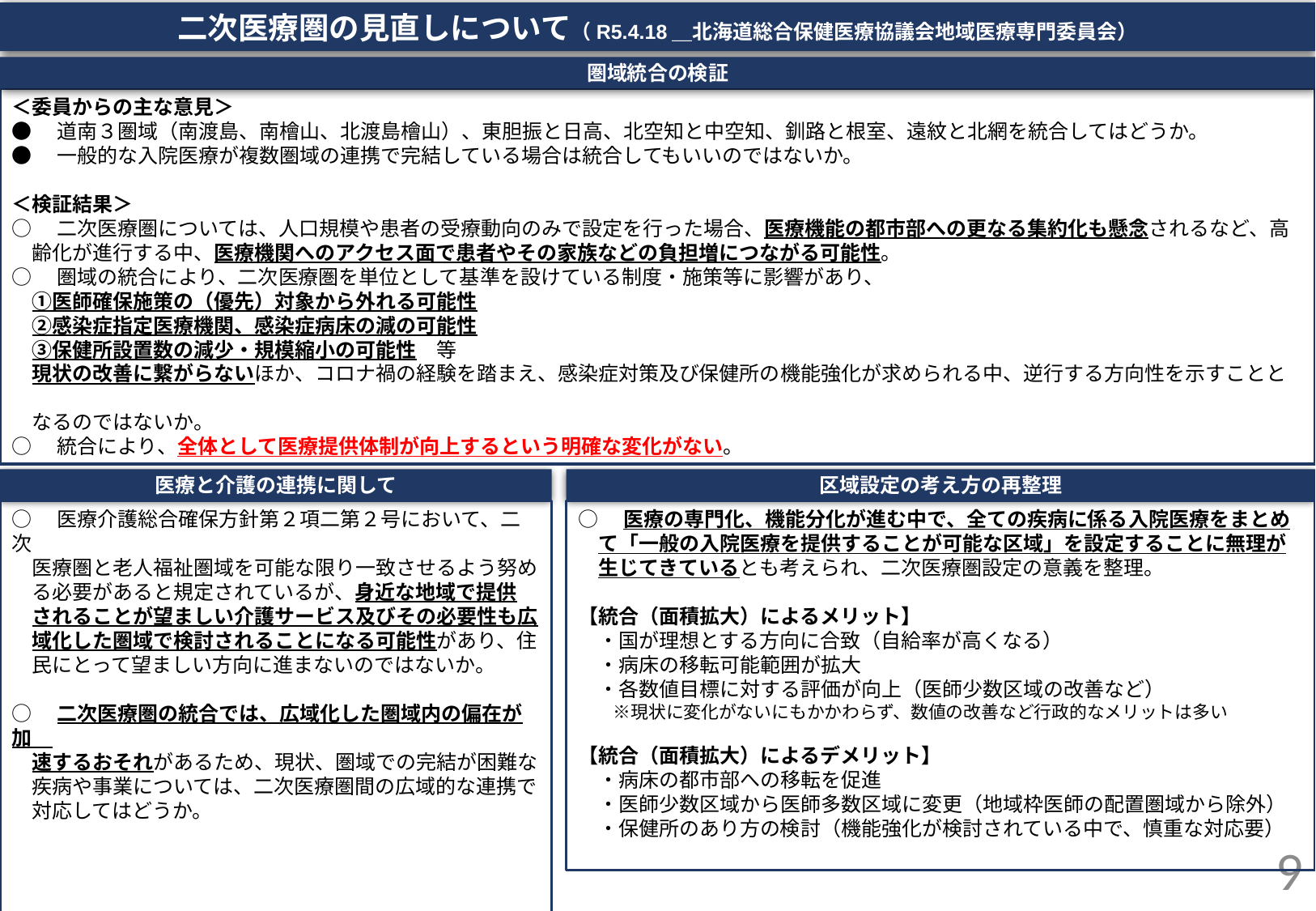

二次医療圏の見直しについて（R5.4.18＿北海道総合保健医療協議会地域医療専門委員会）
圏域統合の検証
＜委員からの主な意見＞
●　道南３圏域（南渡島、南檜山、北渡島檜山）、東胆振と日高、北空知と中空知、釧路と根室、遠紋と北網を統合してはどうか。
●　一般的な入院医療が複数圏域の連携で完結している場合は統合してもいいのではないか。

＜検証結果＞
○　二次医療圏については、人口規模や患者の受療動向のみで設定を行った場合、医療機能の都市部への更なる集約化も懸念されるなど、高
　齢化が進行する中、医療機関へのアクセス面で患者やその家族などの負担増につながる可能性。
○　圏域の統合により、二次医療圏を単位として基準を設けている制度・施策等に影響があり、
　①医師確保施策の（優先）対象から外れる可能性
　②感染症指定医療機関、感染症病床の減の可能性
　③保健所設置数の減少・規模縮小の可能性　等
　現状の改善に繋がらないほか、コロナ禍の経験を踏まえ、感染症対策及び保健所の機能強化が求められる中、逆行する方向性を示すことと
　なるのではないか。
○　統合により、全体として医療提供体制が向上するという明確な変化がない。
医療と介護の連携に関して
区域設定の考え方の再整理
○　医療介護総合確保方針第２項二第２号において、二次
　医療圏と老人福祉圏域を可能な限り一致させるよう努め
　る必要があると規定されているが、身近な地域で提供
　されることが望ましい介護サービス及びその必要性も広
　域化した圏域で検討されることになる可能性があり、住
　民にとって望ましい方向に進まないのではないか。

○　二次医療圏の統合では、広域化した圏域内の偏在が加
　速するおそれがあるため、現状、圏域での完結が困難な
　疾病や事業については、二次医療圏間の広域的な連携で
　対応してはどうか。

○　医療の専門化、機能分化が進む中で、全ての疾病に係る入院医療をまとめ
　て「一般の入院医療を提供することが可能な区域」を設定することに無理が
　生じてきているとも考えられ、二次医療圏設定の意義を整理。

【統合（面積拡大）によるメリット】
　・国が理想とする方向に合致（自給率が高くなる）
　・病床の移転可能範囲が拡大
　・各数値目標に対する評価が向上（医師少数区域の改善など）
　　※現状に変化がないにもかかわらず、数値の改善など行政的なメリットは多い

【統合（面積拡大）によるデメリット】
　・病床の都市部への移転を促進
　・医師少数区域から医師多数区域に変更（地域枠医師の配置圏域から除外）
　・保健所のあり方の検討（機能強化が検討されている中で、慎重な対応要）

9